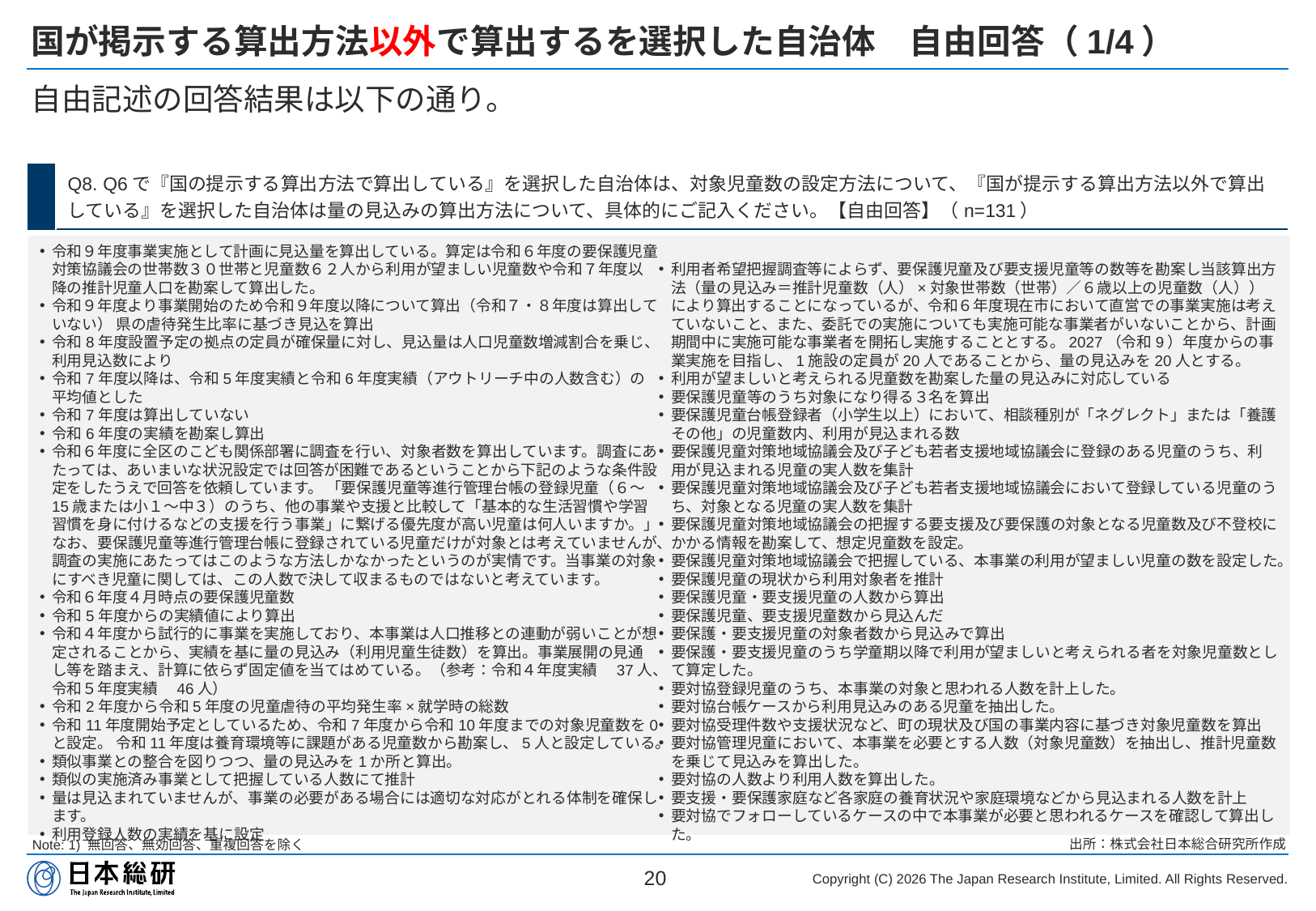

# 国が掲示する算出方法以外で算出するを選択した自治体　自由回答（1/4）
自由記述の回答結果は以下の通り。
|  | Q8. Q6で『国の提示する算出方法で算出している』を選択した自治体は、対象児童数の設定方法について、『国が提示する算出方法以外で算出している』を選択した自治体は量の見込みの算出方法について、具体的にご記入ください。【自由回答】（n=131） |
| --- | --- |
令和９年度事業実施として計画に見込量を算出している。算定は令和６年度の要保護児童対策協議会の世帯数３０世帯と児童数６２人から利用が望ましい児童数や令和７年度以降の推計児童人口を勘案して算出した。
令和９年度より事業開始のため令和９年度以降について算出（令和７・８年度は算出していない） 県の虐待発生比率に基づき見込を算出
令和8年度設置予定の拠点の定員が確保量に対し、見込量は人口児童数増減割合を乗じ、利用見込数により
令和7年度以降は、令和5年度実績と令和6年度実績（アウトリーチ中の人数含む）の平均値とした
令和7年度は算出していない
令和6年度の実績を勘案し算出
令和６年度に全区のこども関係部署に調査を行い、対象者数を算出しています。調査にあたっては、あいまいな状況設定では回答が困難であるということから下記のような条件設定をしたうえで回答を依頼しています。 「要保護児童等進行管理台帳の登録児童（６～15歳または小１～中３）のうち、他の事業や支援と比較して「基本的な生活習慣や学習習慣を身に付けるなどの支援を行う事業」に繋げる優先度が高い児童は何人いますか。」 なお、要保護児童等進行管理台帳に登録されている児童だけが対象とは考えていませんが、調査の実施にあたってはこのような方法しかなかったというのが実情です。当事業の対象にすべき児童に関しては、この人数で決して収まるものではないと考えています。
令和６年度４月時点の要保護児童数
令和5年度からの実績値により算出
令和４年度から試行的に事業を実施しており、本事業は人口推移との連動が弱いことが想定されることから、実績を基に量の見込み（利用児童生徒数）を算出。事業展開の見通し等を踏まえ、計算に依らず固定値を当てはめている。（参考：令和４年度実績　37人、令和５年度実績　46人）
令和2年度から令和5年度の児童虐待の平均発生率×就学時の総数
令和11年度開始予定としているため、令和7年度から令和10年度までの対象児童数を0と設定。 令和11年度は養育環境等に課題がある児童数から勘案し、5人と設定している。
類似事業との整合を図りつつ、量の見込みを1か所と算出。
類似の実施済み事業として把握している人数にて推計
量は見込まれていませんが、事業の必要がある場合には適切な対応がとれる体制を確保します。
利用登録人数の実績を基に設定

利用者希望把握調査等によらず、要保護児童及び要支援児童等の数等を勘案し当該算出方法（量の見込み＝推計児童数（人）×対象世帯数（世帯）／６歳以上の児童数（人））により算出することになっているが、令和６年度現在市において直営での事業実施は考えていないこと、また、委託での実施についても実施可能な事業者がいないことから、計画期間中に実施可能な事業者を開拓し実施することとする。2027（令和9）年度からの事業実施を目指し、1施設の定員が20人であることから、量の見込みを20人とする。
利用が望ましいと考えられる児童数を勘案した量の見込みに対応している
要保護児童等のうち対象になり得る３名を算出
要保護児童台帳登録者（小学生以上）において、相談種別が「ネグレクト」または「養護その他」の児童数内、利用が見込まれる数
要保護児童対策地域協議会及び子ども若者支援地域協議会に登録のある児童のうち、利用が見込まれる児童の実人数を集計
要保護児童対策地域協議会及び子ども若者支援地域協議会において登録している児童のうち、対象となる児童の実人数を集計
要保護児童対策地域協議会の把握する要支援及び要保護の対象となる児童数及び不登校にかかる情報を勘案して、想定児童数を設定。
要保護児童対策地域協議会で把握している、本事業の利用が望ましい児童の数を設定した。
要保護児童の現状から利用対象者を推計
要保護児童・要支援児童の人数から算出
要保護児童、要支援児童数から見込んだ
要保護・要支援児童の対象者数から見込みで算出
要保護・要支援児童のうち学童期以降で利用が望ましいと考えられる者を対象児童数として算定した。
要対協登録児童のうち、本事業の対象と思われる人数を計上した。
要対協台帳ケースから利用見込みのある児童を抽出した。
要対協受理件数や支援状況など、町の現状及び国の事業内容に基づき対象児童数を算出
要対協管理児童において、本事業を必要とする人数（対象児童数）を抽出し、推計児童数を乗じて見込みを算出した。
要対協の人数より利用人数を算出した。
要支援・要保護家庭など各家庭の養育状況や家庭環境などから見込まれる人数を計上
要対協でフォローしているケースの中で本事業が必要と思われるケースを確認して算出した。
出所：株式会社日本総合研究所作成
Note: 1) 無回答、無効回答、重複回答を除く